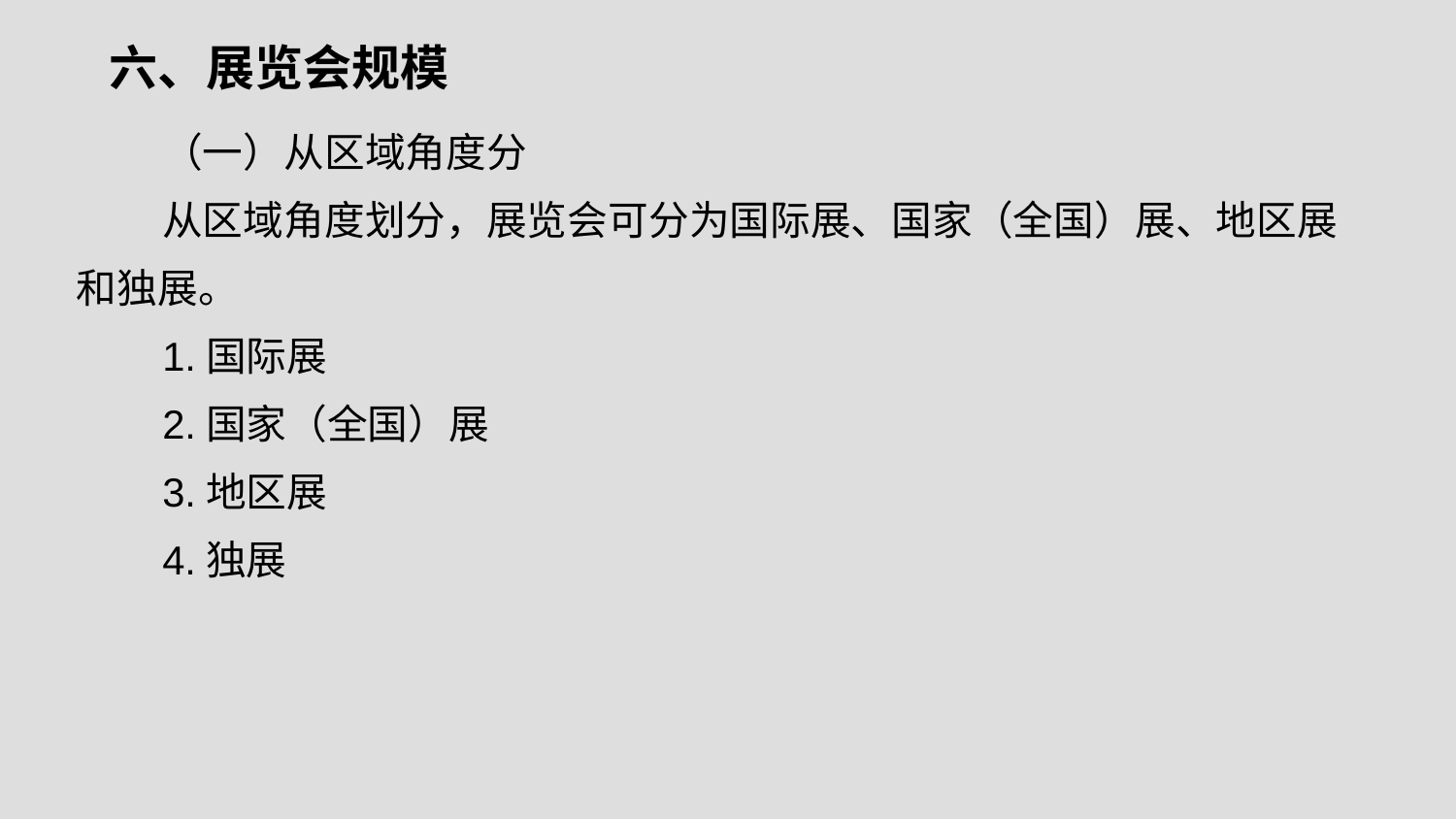

# 六、展览会规模
（一）从区域角度分
从区域角度划分，展览会可分为国际展、国家（全国）展、地区展和独展。
1.国际展
2.国家（全国）展
3.地区展
4.独展